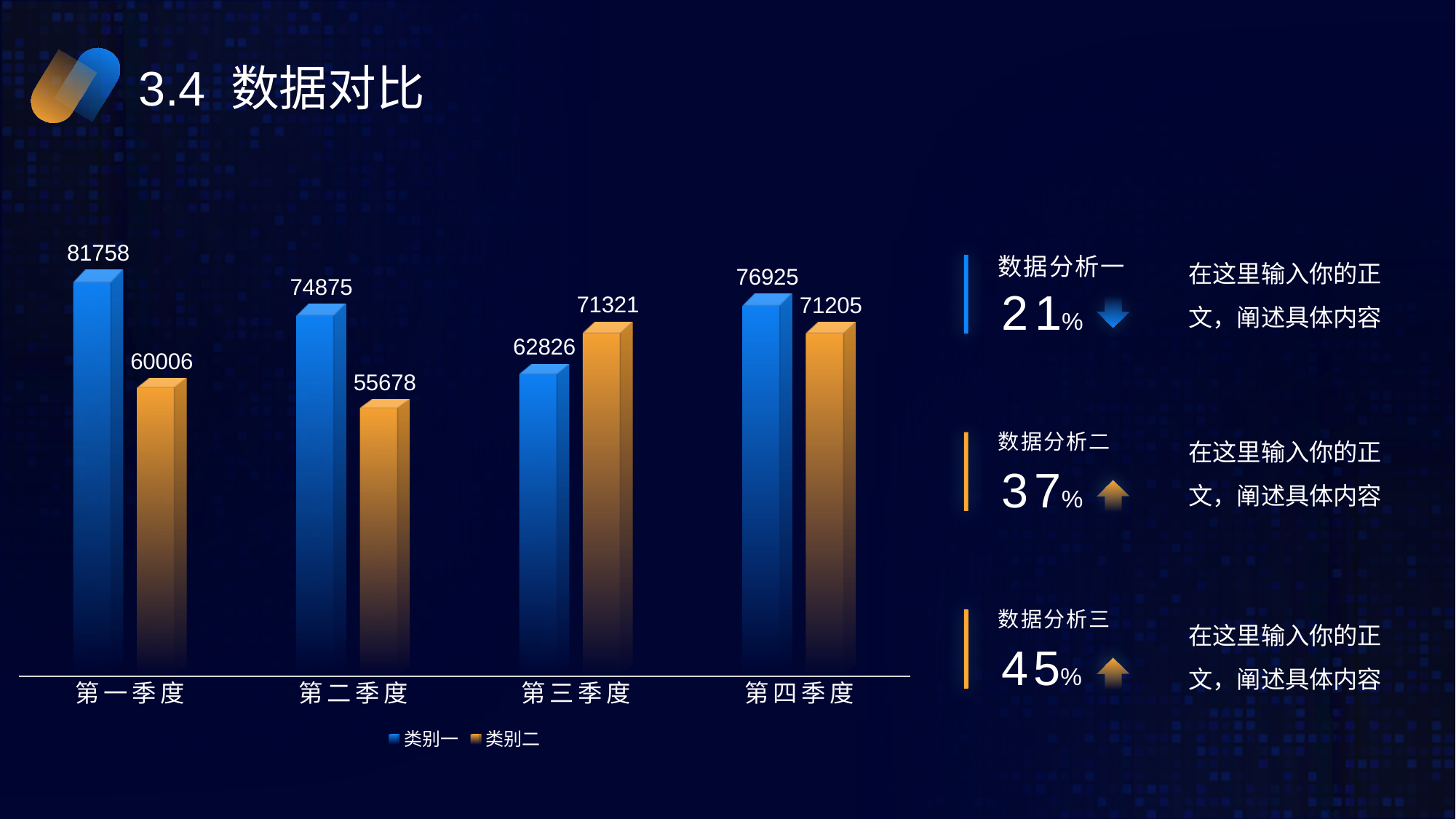

# 3.4 数据对比

### Chart

| Category | 类别一 | 类别二 |
|---|---|---|
| 第一季度 | 81758.0 | 60006.0 |
| 第二季度 | 74875.0 | 55678.0 |
| 第三季度 | 62826.0 | 71321.0 |
| 第四季度 | 76925.0 | 71205.0 |
在这里输入你的正文，阐述具体内容
数据分析一

2
1%

在这里输入你的正文，阐述具体内容
数据分析二

3
7%

数据分析三
在这里输入你的正文，阐述具体内容

4
5%